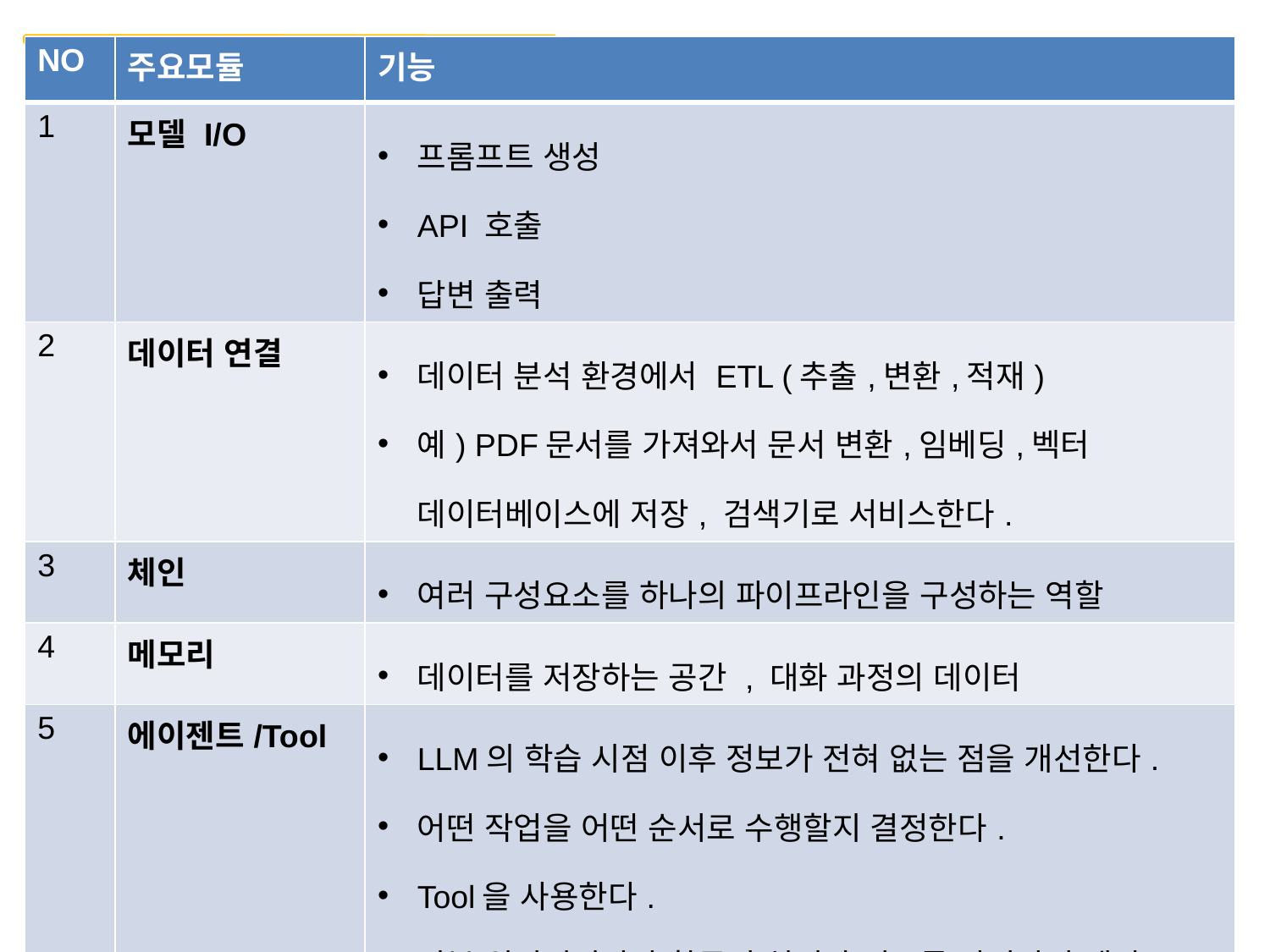

| NO | 주요모듈 | 기능 |
| --- | --- | --- |
| 1 | 모델 I/O | 프롬프트 생성 API 호출 답변 출력 |
| 2 | 데이터 연결 | 데이터 분석 환경에서 ETL (추출,변환,적재) 예) PDF문서를 가져와서 문서 변환,임베딩,벡터 데이터베이스에 저장, 검색기로 서비스한다. |
| 3 | 체인 | 여러 구성요소를 하나의 파이프라인을 구성하는 역할 |
| 4 | 메모리 | 데이터를 저장하는 공간 , 대화 과정의 데이터 |
| 5 | 에이젠트/Tool | LLM의 학습 시점 이후 정보가 전혀 없는 점을 개선한다. 어떤 작업을 어떤 순서로 수행할지 결정한다. Tool을 사용한다. 외부 위키피디아나 항공권 실시간 정보를 가져와서 예약 서비스등을 할수 있게 해준다. |

랭체인 주요 모듈 5가지
12